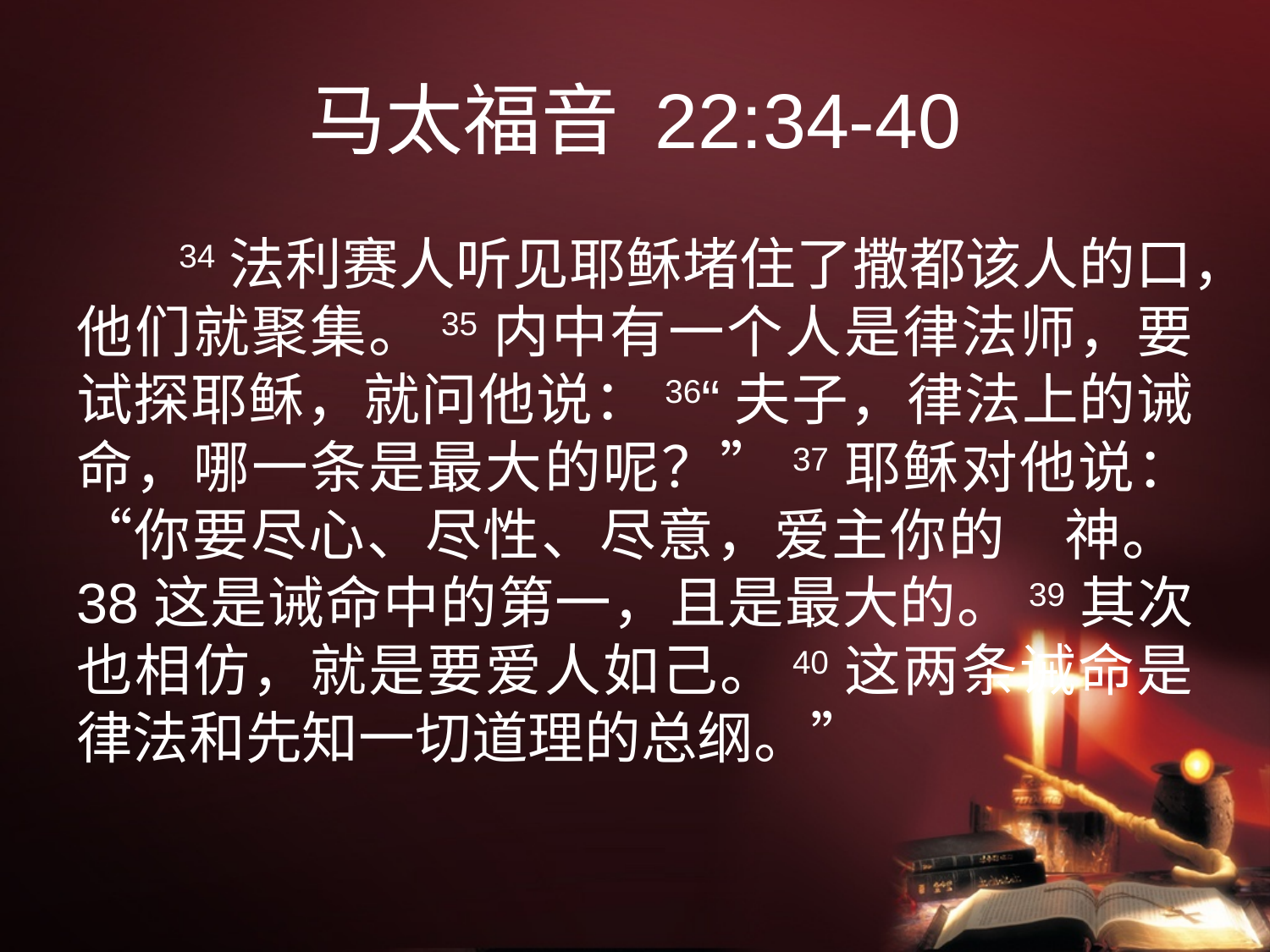

# 马太福音 22:34-40
           34法利赛人听见耶稣堵住了撒都该人的口，他们就聚集。35内中有一个人是律法师，要试探耶稣，就问他说：36“夫子，律法上的诫命，哪一条是最大的呢？”37耶稣对他说：“你要尽心、尽性、尽意，爱主你的　神。38这是诫命中的第一，且是最大的。39其次也相仿，就是要爱人如己。40这两条诫命是律法和先知一切道理的总纲。”